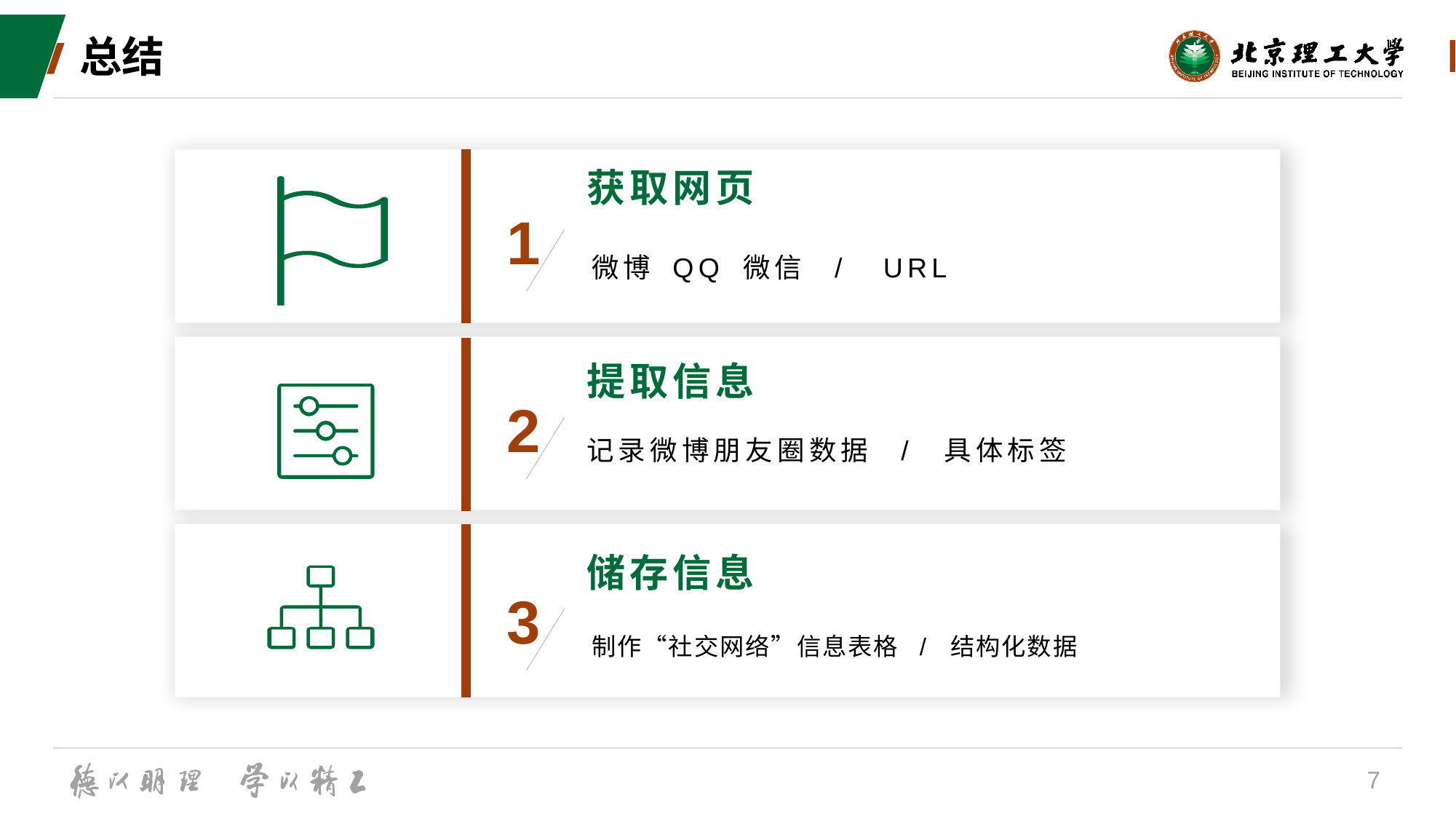

# 总结

获取网页

1
微博 QQ 微信  /   URL

提取信息

2

记录微博朋友圈数据  /  具体标签
双向battle

储存信息

3
制作“社交网络”信息表格  /  结构化数据